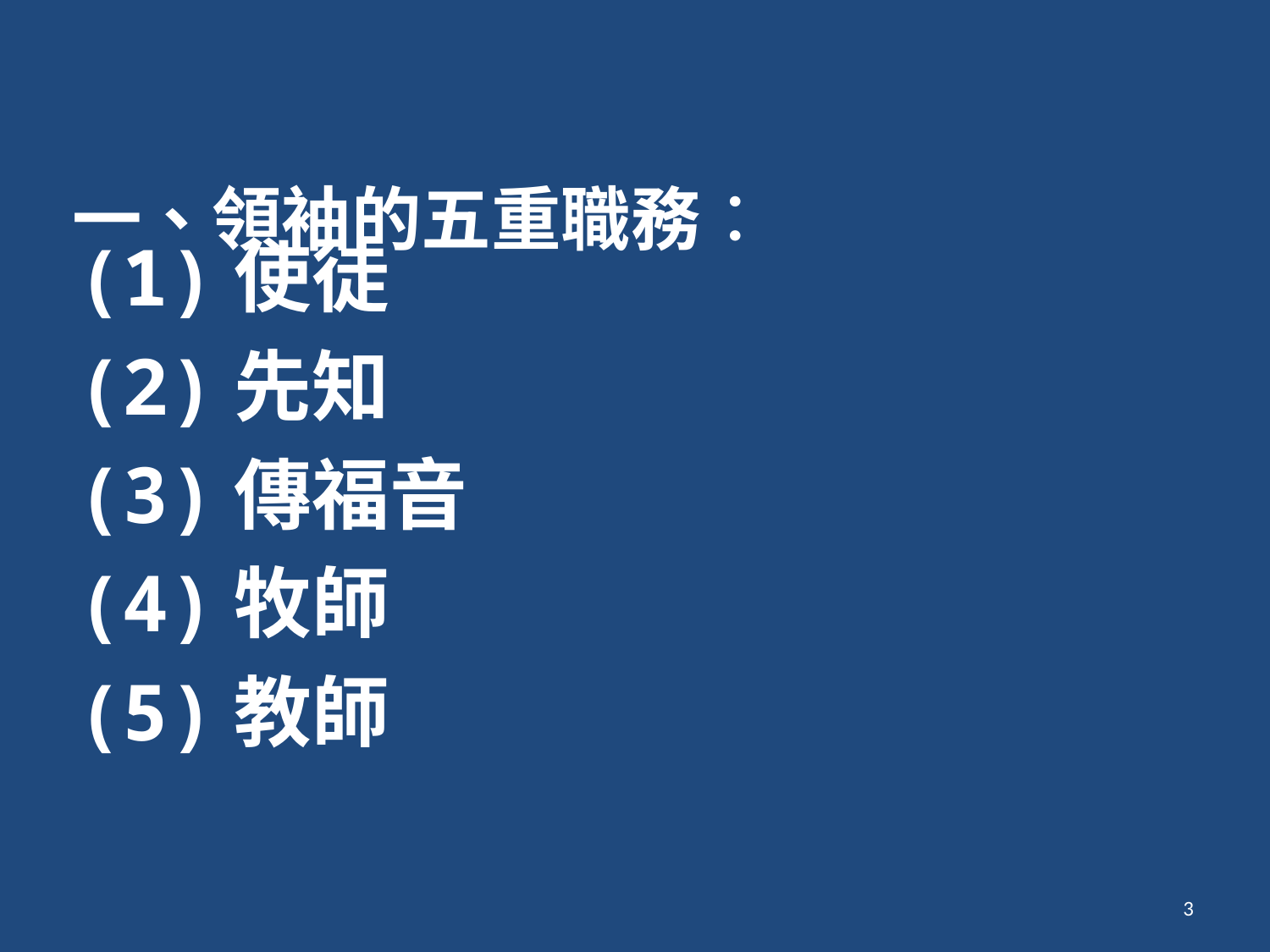

# 一、領袖的五重職務：

(1)使徒
(2)先知
(3)傳福音
(4)牧師
(5)教師

3